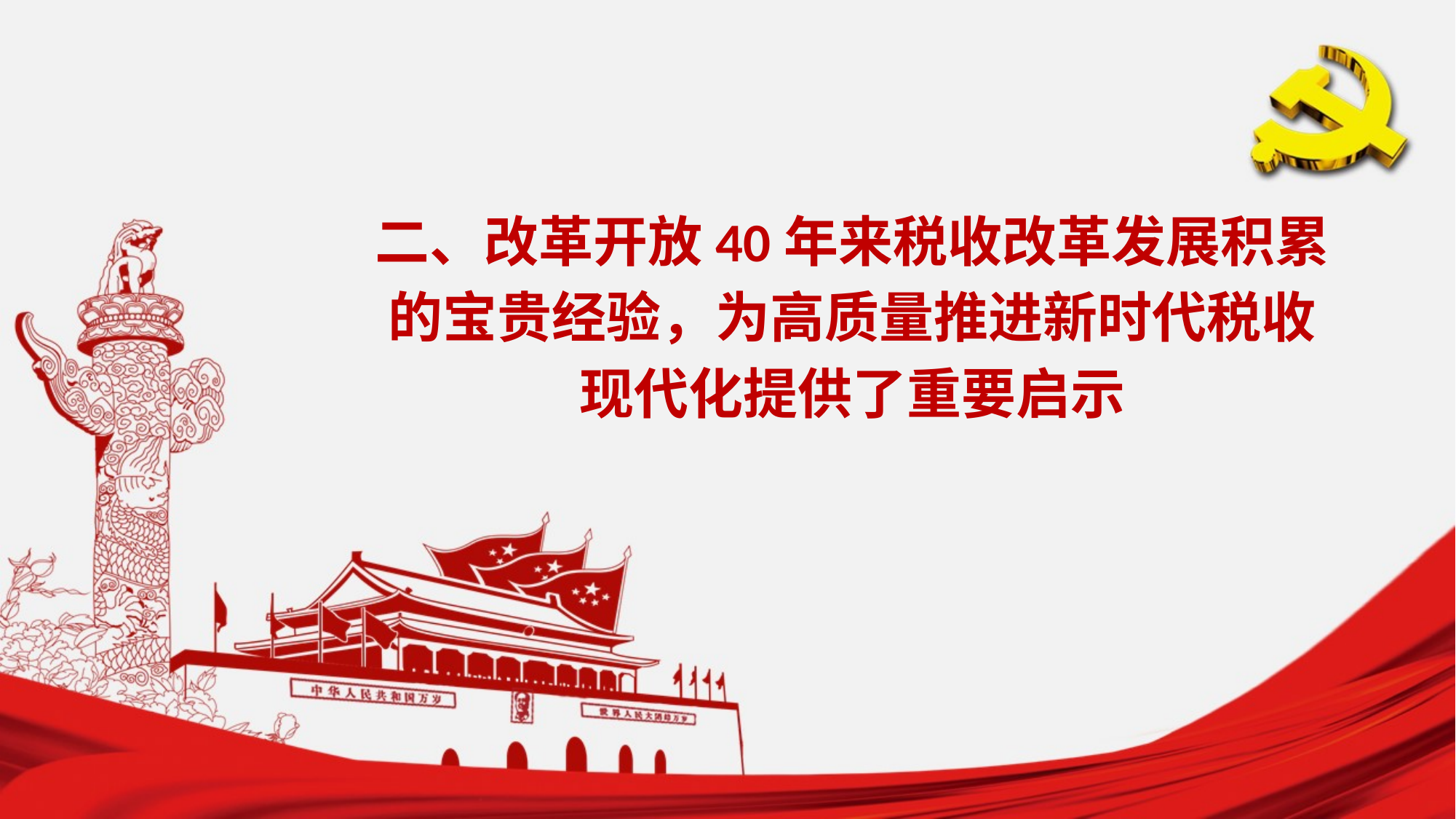

# 二、改革开放40年来税收改革发展积累的宝贵经验，为高质量推进新时代税收现代化提供了重要启示